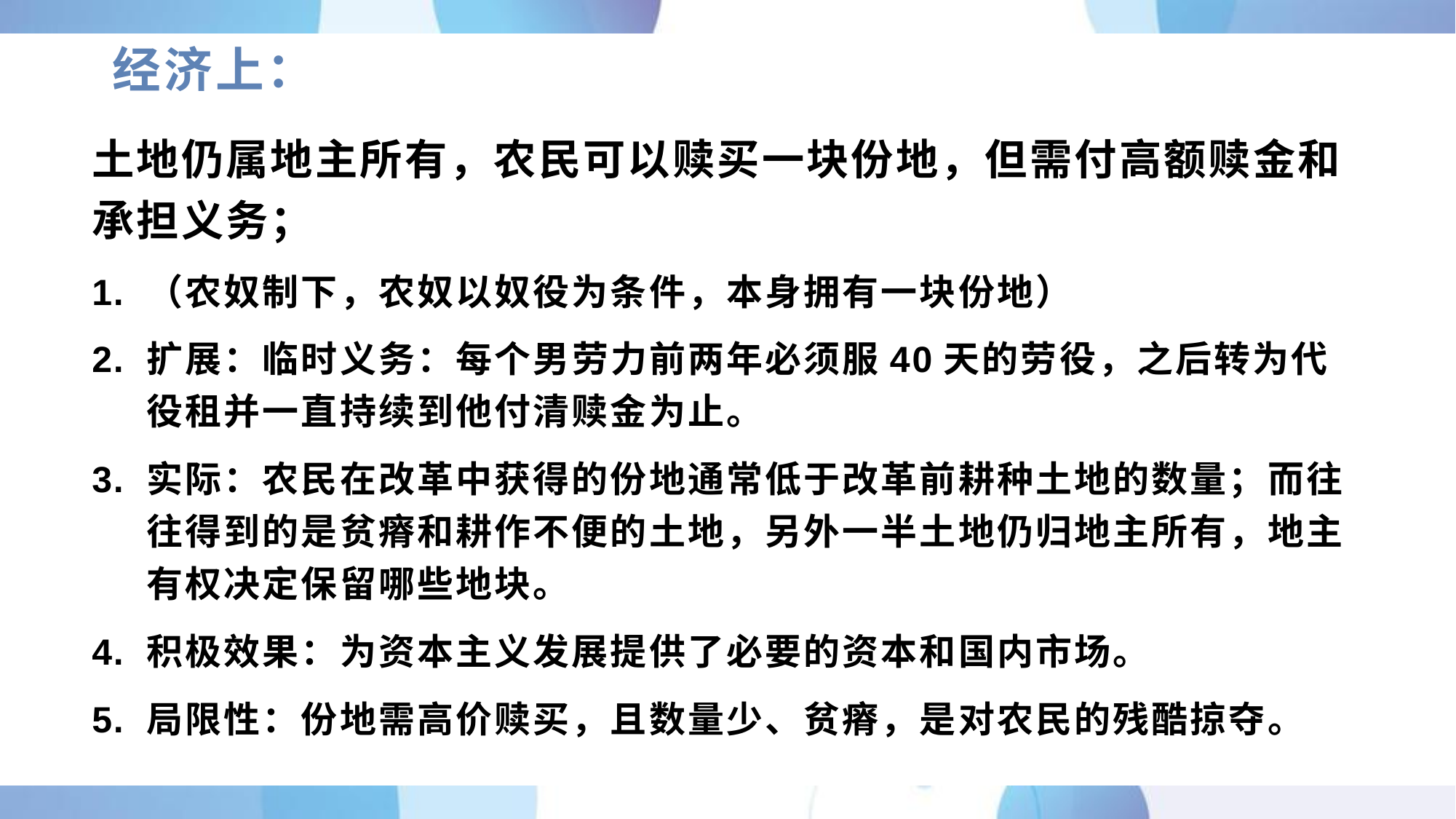

# 经济上：
土地仍属地主所有，农民可以赎买一块份地，但需付高额赎金和承担义务；
（农奴制下，农奴以奴役为条件，本身拥有一块份地）
扩展：临时义务：每个男劳力前两年必须服40天的劳役，之后转为代役租并一直持续到他付清赎金为止。
实际：农民在改革中获得的份地通常低于改革前耕种土地的数量；而往往得到的是贫瘠和耕作不便的土地，另外一半土地仍归地主所有，地主有权决定保留哪些地块。
积极效果：为资本主义发展提供了必要的资本和国内市场。
局限性：份地需高价赎买，且数量少、贫瘠，是对农民的残酷掠夺。